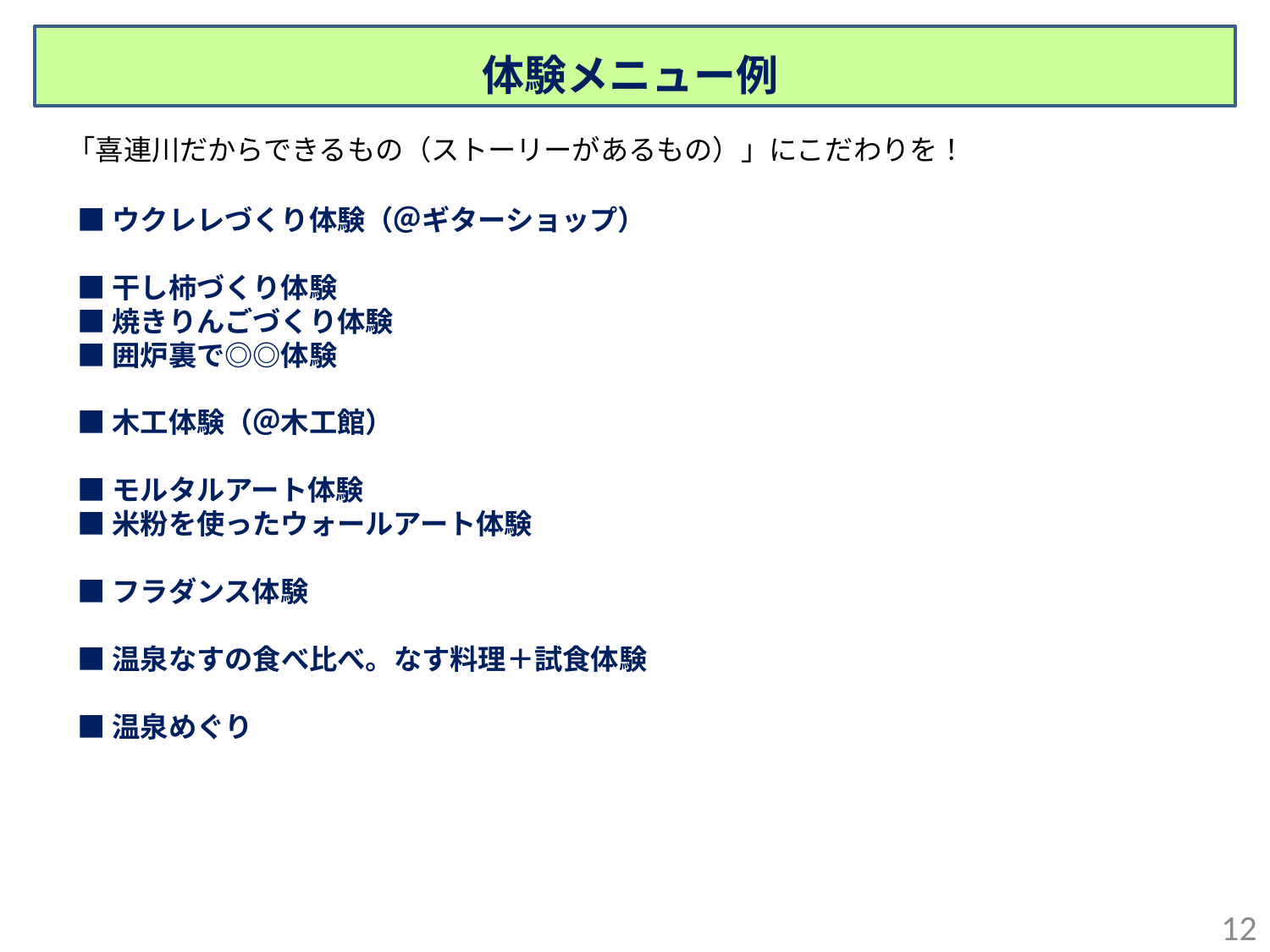

体験メニュー例
「喜連川だからできるもの（ストーリーがあるもの）」にこだわりを！
■ウクレレづくり体験（＠ギターショップ）

■干し柿づくり体験
■焼きりんごづくり体験
■囲炉裏で◎◎体験

■木工体験（＠木工館）

■モルタルアート体験
■米粉を使ったウォールアート体験

■フラダンス体験

■温泉なすの食べ比べ。なす料理＋試食体験

■温泉めぐり

12